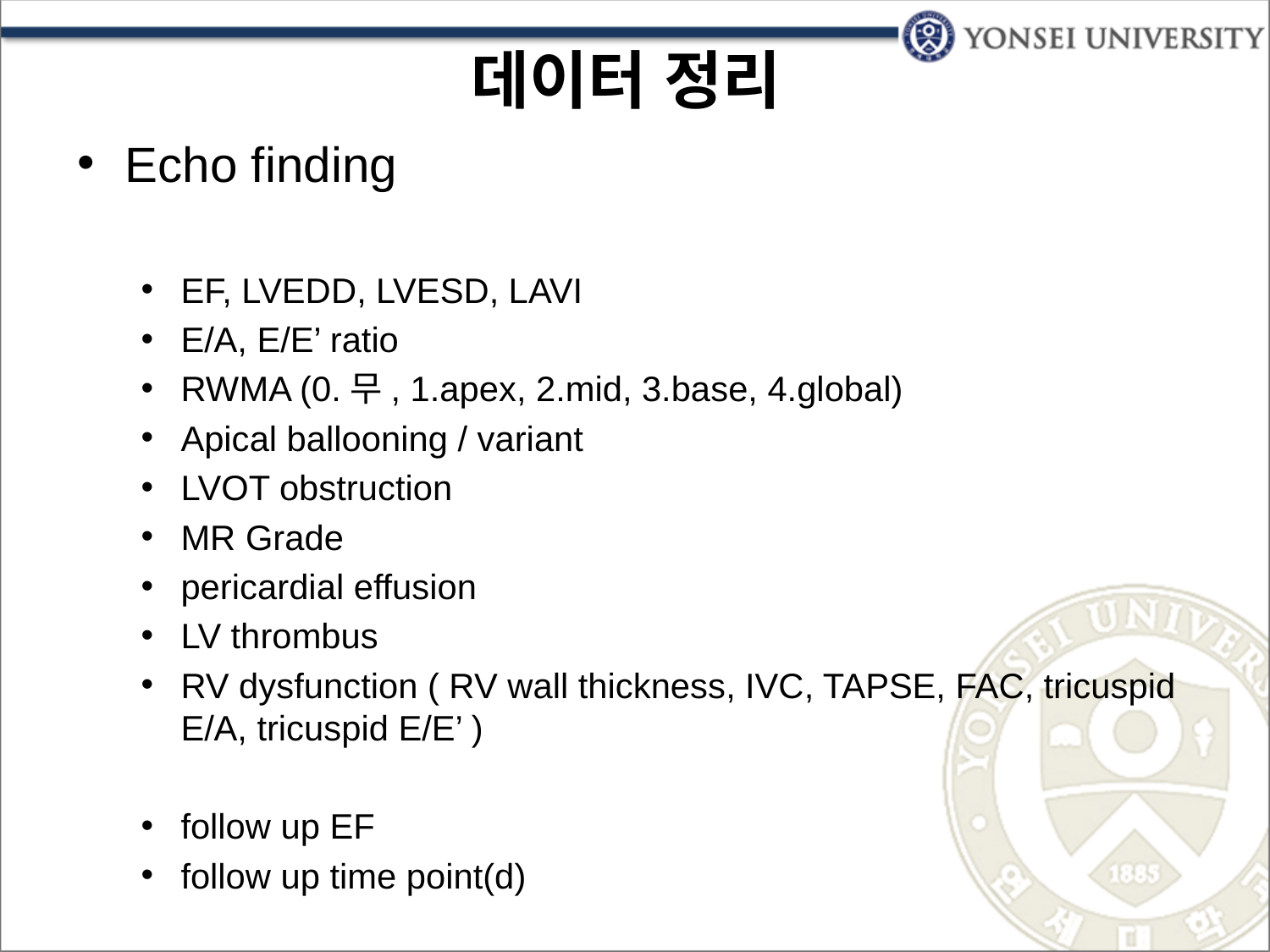

# 데이터 정리
Echo finding

EF, LVEDD, LVESD, LAVI
E/A, E/E’ ratio
RWMA (0.무, 1.apex, 2.mid, 3.base, 4.global)
Apical ballooning / variant
LVOT obstruction
MR Grade
pericardial effusion
LV thrombus
RV dysfunction ( RV wall thickness, IVC, TAPSE, FAC, tricuspid E/A, tricuspid E/E’ )

follow up EF
follow up time point(d)